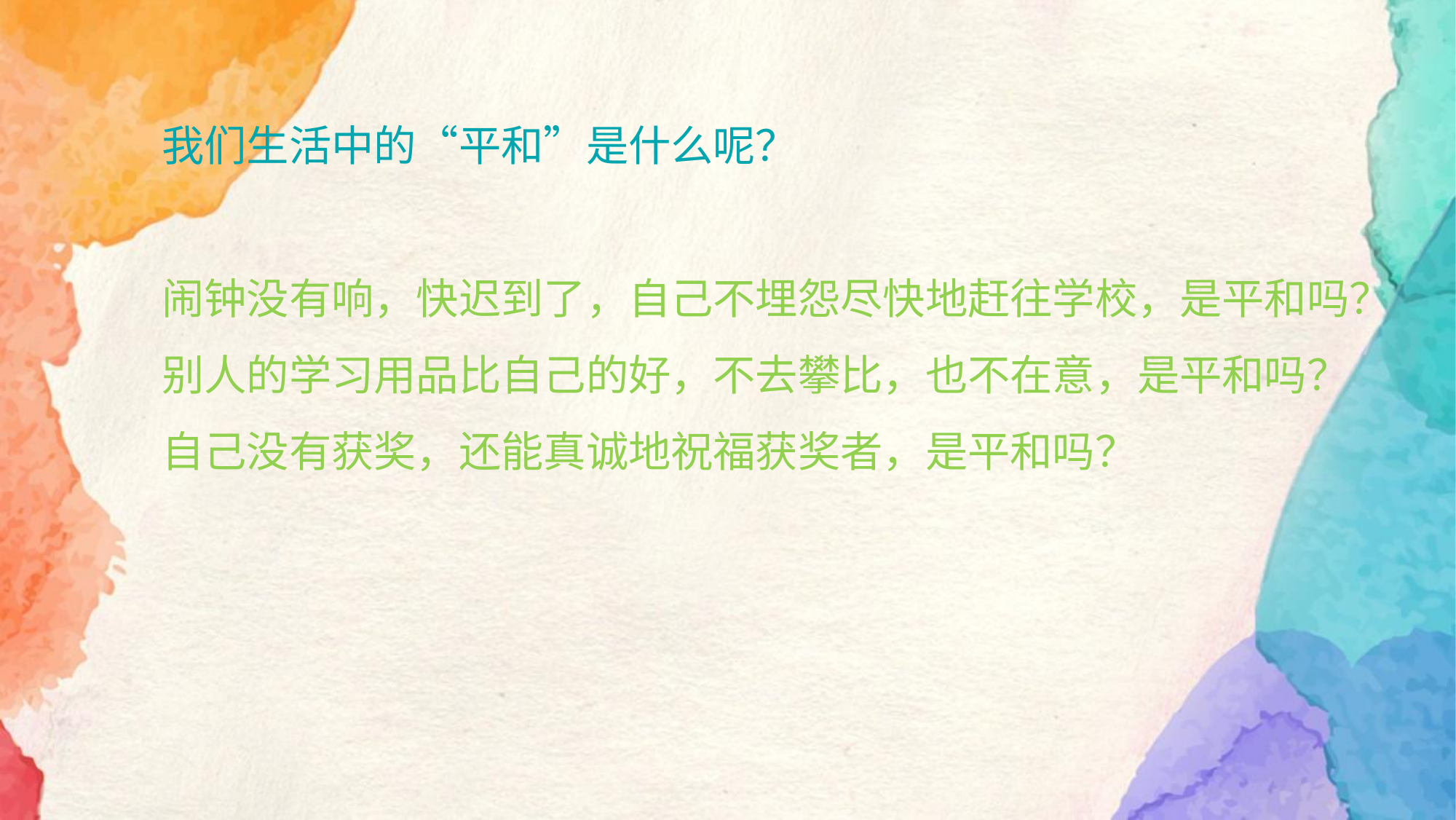

我们生活中的“平和”是什么呢？

闹钟没有响，快迟到了，自己不埋怨尽快地赶往学校，是平和吗？
别人的学习用品比自己的好，不去攀比，也不在意，是平和吗？
自己没有获奖，还能真诚地祝福获奖者，是平和吗？